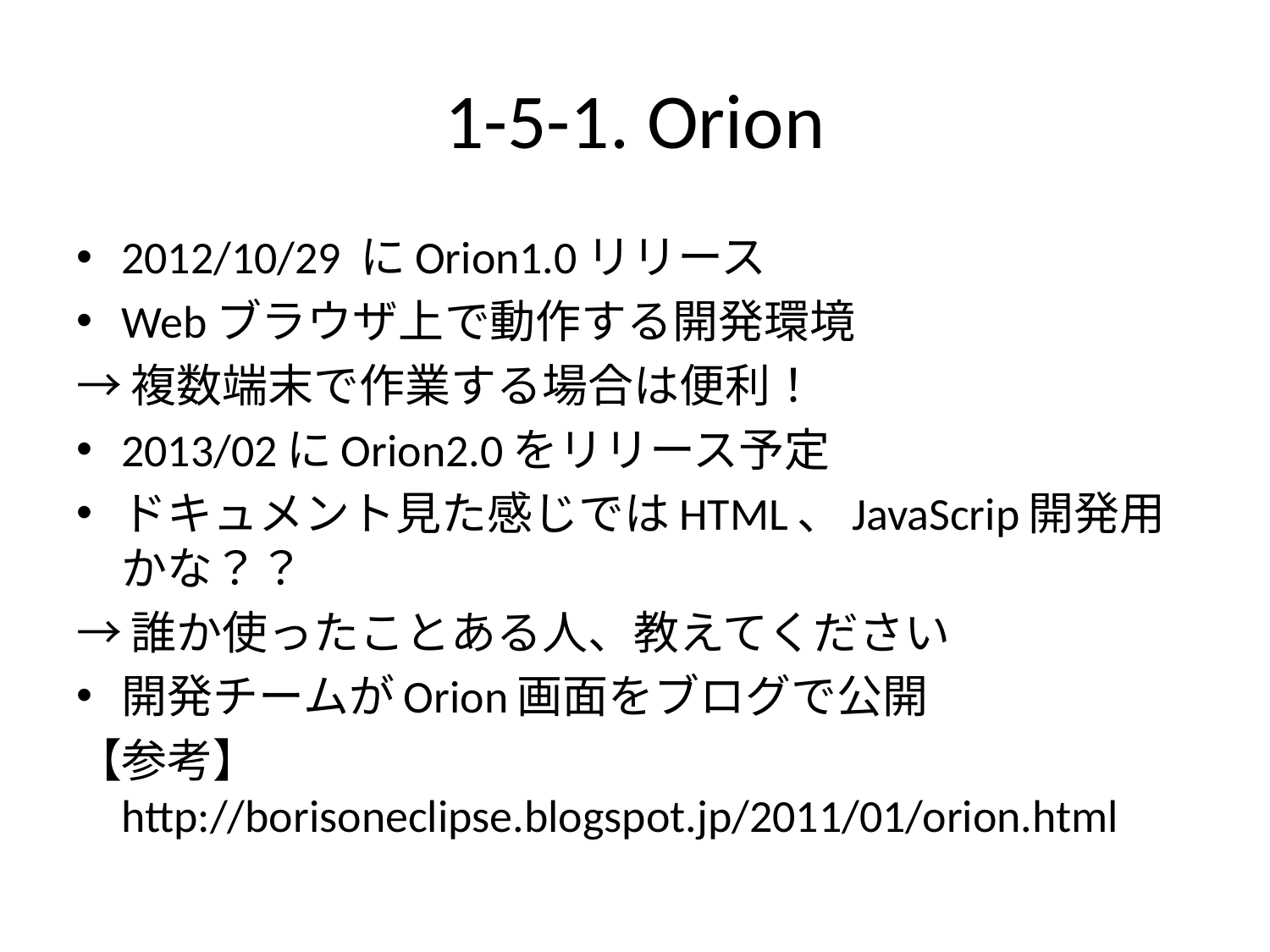

# 1-5-1. Orion
2012/10/29 にOrion1.0リリース
Webブラウザ上で動作する開発環境
→複数端末で作業する場合は便利！
2013/02にOrion2.0をリリース予定
ドキュメント見た感じではHTML、JavaScrip開発用かな？？
→誰か使ったことある人、教えてください
開発チームがOrion画面をブログで公開
【参考】 http://borisoneclipse.blogspot.jp/2011/01/orion.html